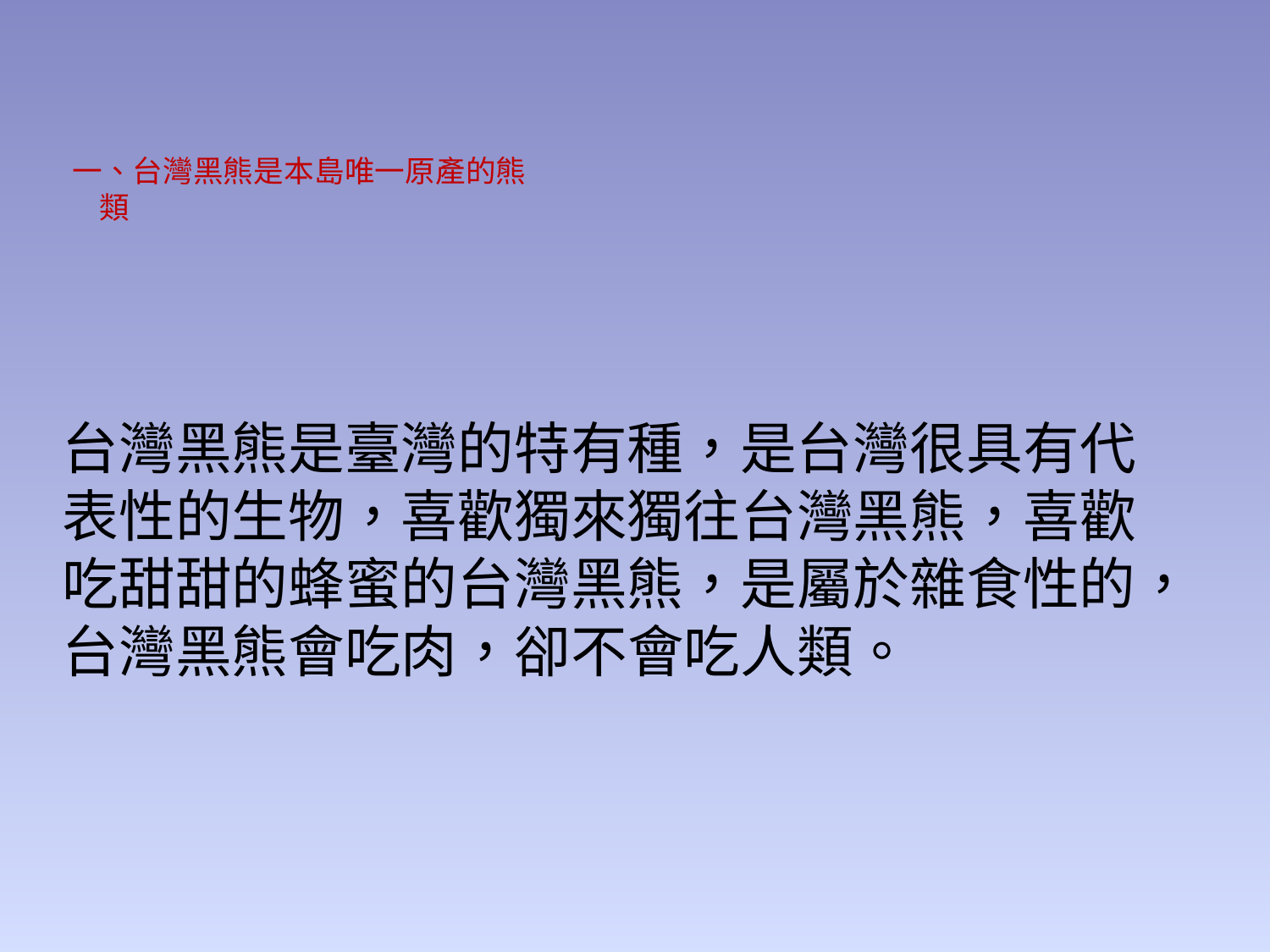

# 一、台灣黑熊是本島唯一原產的熊 類
台灣黑熊是臺灣的特有種，是台灣很具有代表性的生物，喜歡獨來獨往台灣黑熊，喜歡吃甜甜的蜂蜜的台灣黑熊，是屬於雜食性的，台灣黑熊會吃肉，卻不會吃人類。